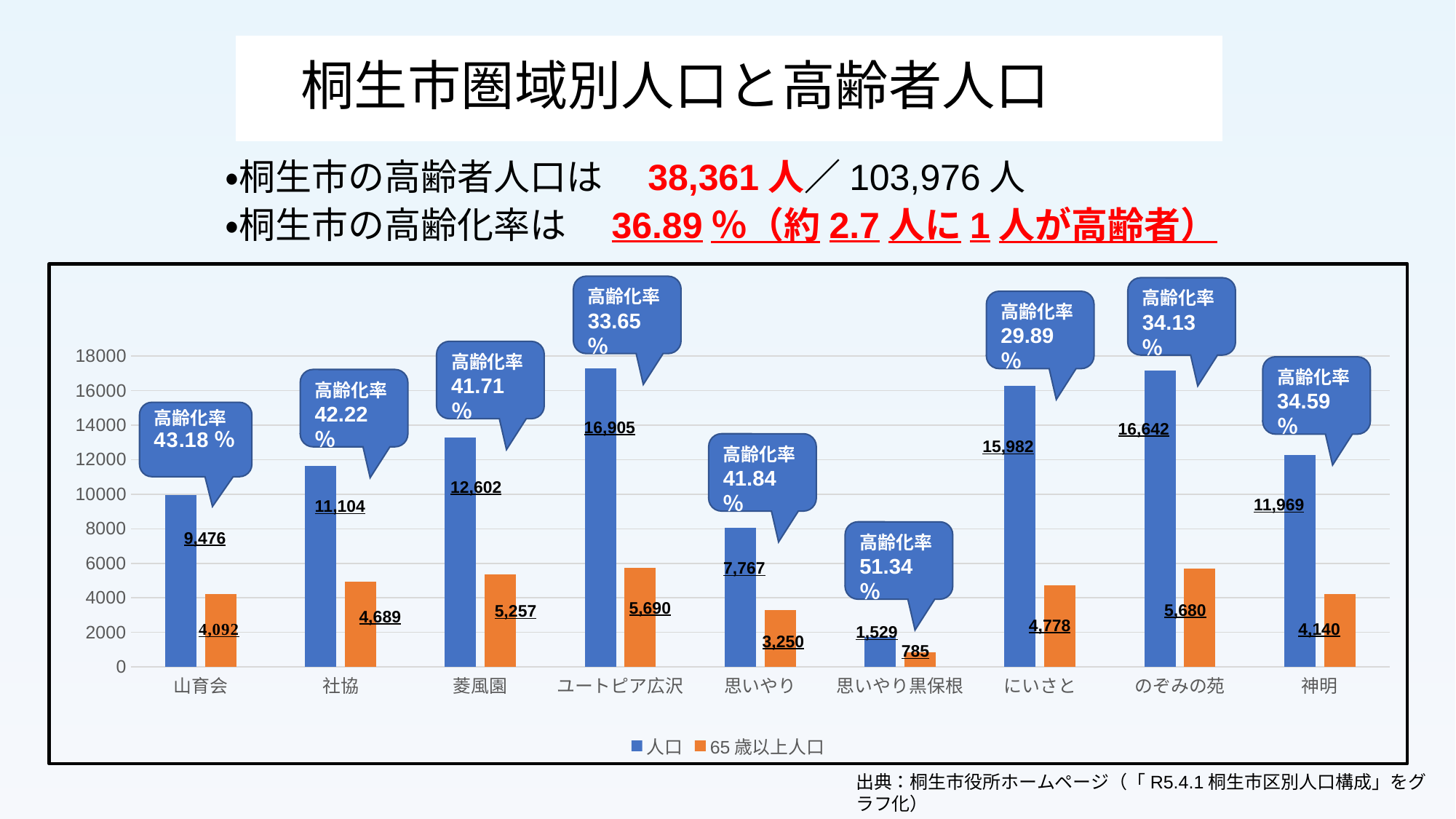

# 桐生市圏域別人口と高齢者人口
・桐生市の高齢者人口は　38,361人／103,976人
・桐生市の高齢化率は　36.89％（約2.7人に1人が高齢者）

### Chart:

| Category | 人口 | 65歳以上人口 |
|---|---|---|
| 山育会 | 9943.0 | 4223.0 |
| 社協 | 11648.0 | 4931.0 |
| 菱風園 | 13266.0 | 5364.0 |
| ユートピア広沢 | 17290.0 | 5725.0 |
| 思いやり | 8065.0 | 3270.0 |
| 思いやり黒保根 | 1715.0 | 831.0 |
| にいさと | 16261.0 | 4704.0 |
| のぞみの苑 | 17152.0 | 5698.0 |
| 神明 | 12261.0 | 4208.0 |
高齢化率
33.65％
高齢化率
34.13％
高齢化率
29.89％
高齢化率
41.71％
高齢化率
34.59％
高齢化率
42.22％
16,905
16,642
15,982
高齢化率
41.84％
12,602
11,969
11,104
9,476
高齢化率
51.34％
7,767
5,690
5,680
5,257
4,689
4,778
4,140
1,529
3,250
785
出典：桐生市役所ホームページ（「R5.4.1桐生市区別人口構成」をグラフ化）